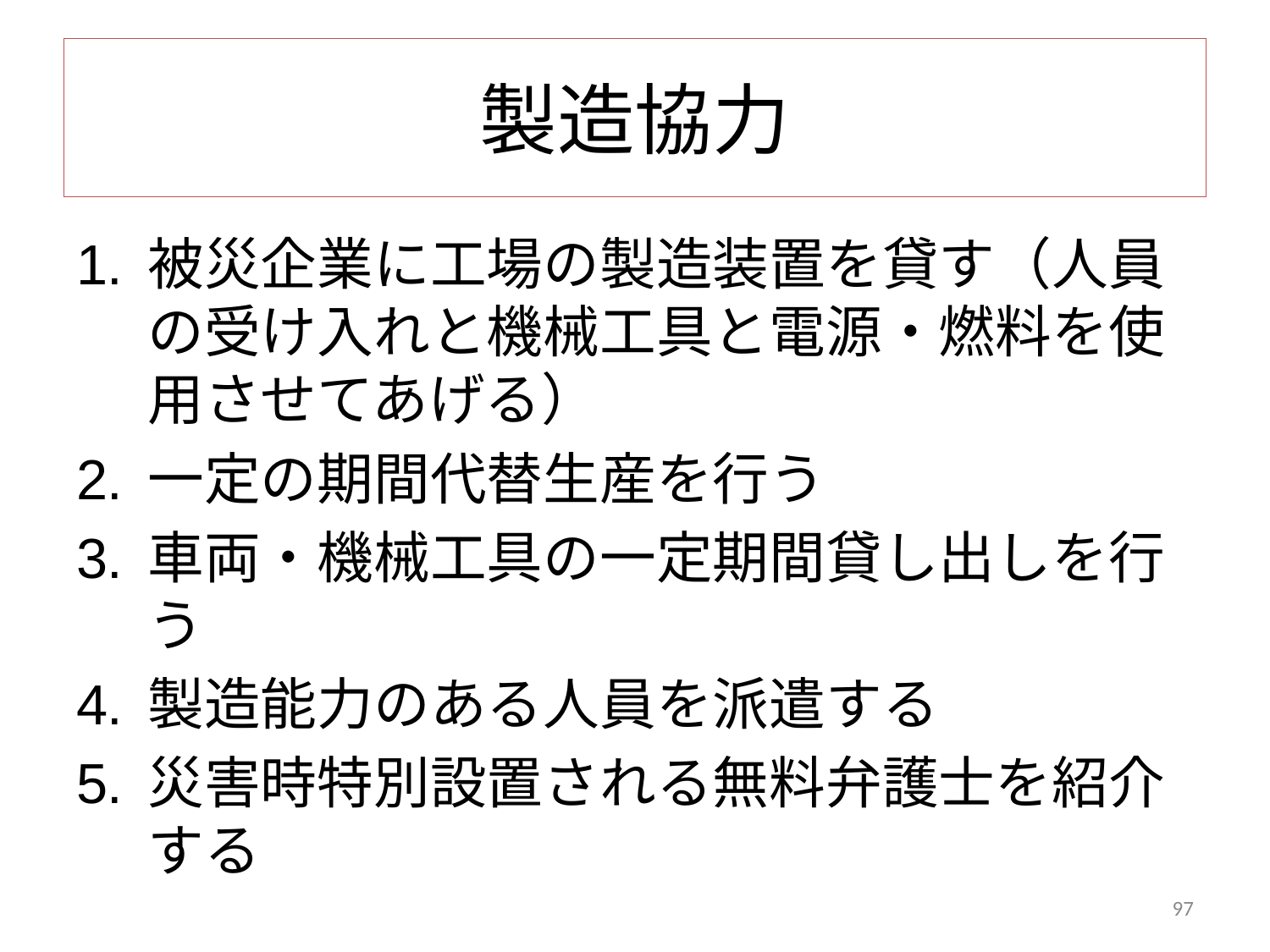

# 製造協力
被災企業に工場の製造装置を貸す（人員の受け入れと機械工具と電源・燃料を使用させてあげる）
一定の期間代替生産を行う
車両・機械工具の一定期間貸し出しを行う
製造能力のある人員を派遣する
災害時特別設置される無料弁護士を紹介する

97